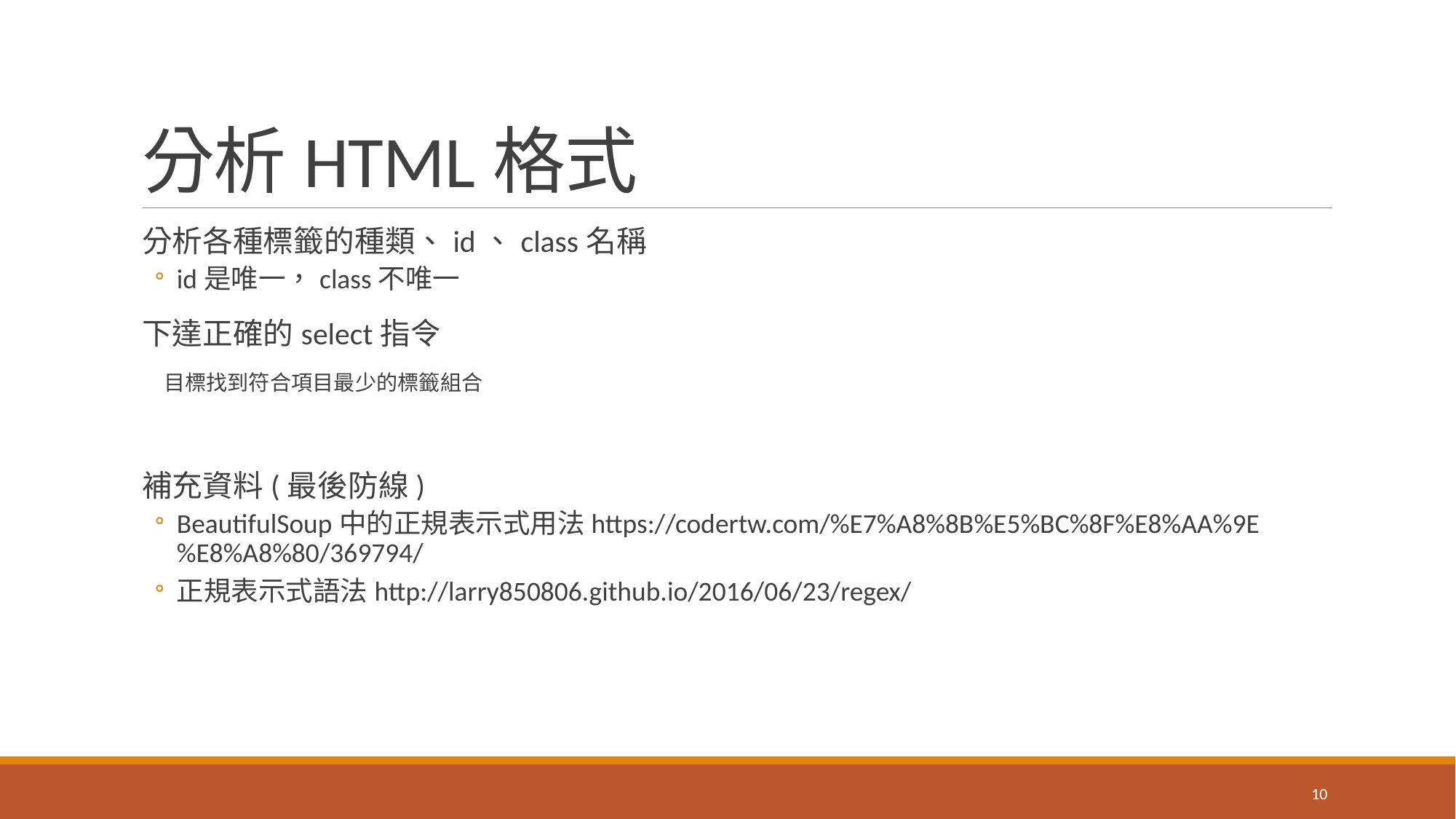

# 分析HTML格式
分析各種標籤的種類、id、class名稱
id是唯一，class不唯一
下達正確的select指令
目標找到符合項目最少的標籤組合

補充資料(最後防線)
BeautifulSoup中的正規表示式用法https://codertw.com/%E7%A8%8B%E5%BC%8F%E8%AA%9E%E8%A8%80/369794/
正規表示式語法http://larry850806.github.io/2016/06/23/regex/
10